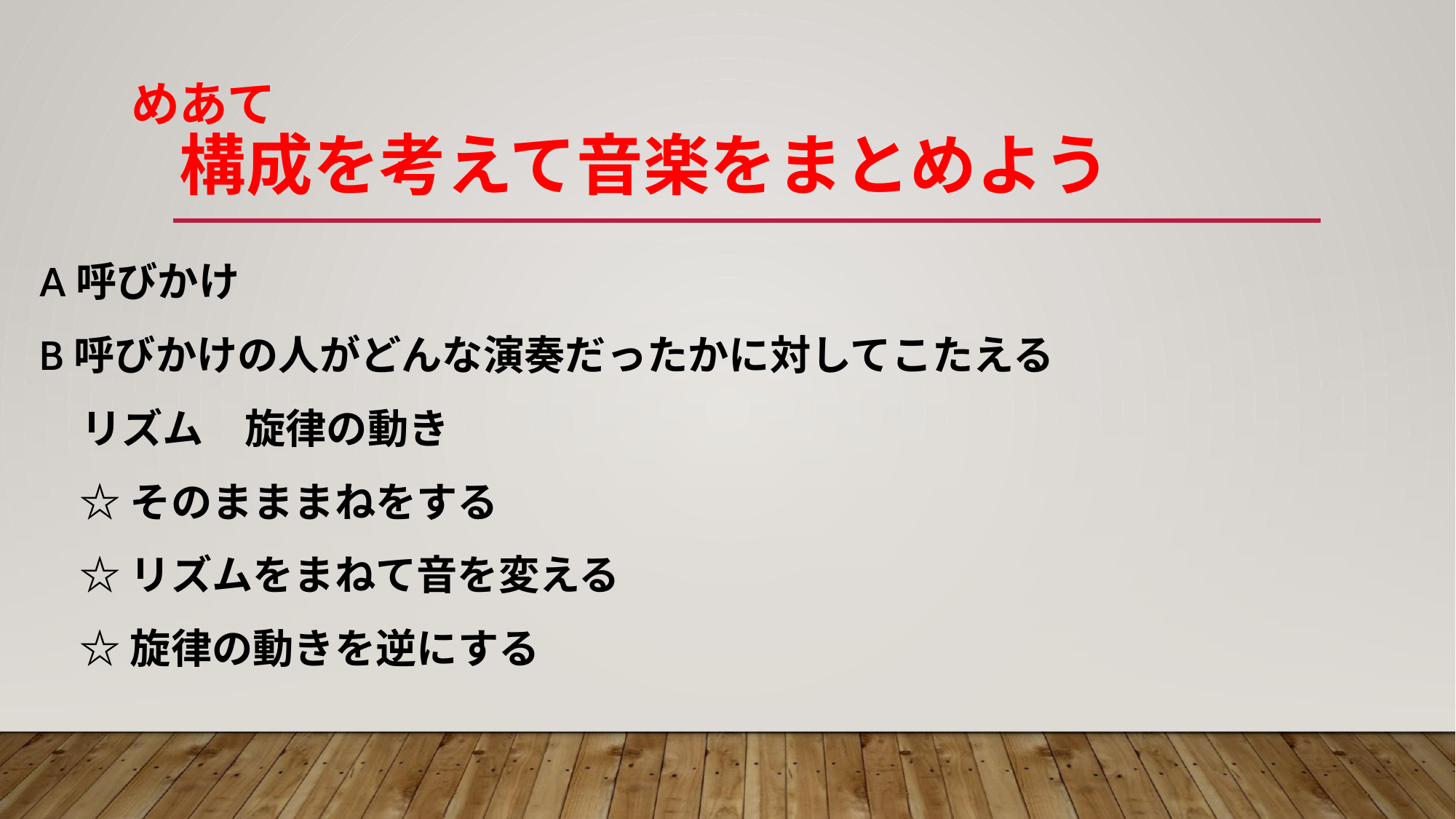

めあて
　構成を考えて音楽をまとめよう
A呼びかけ
B呼びかけの人がどんな演奏だったかに対してこたえる
　リズム　旋律の動き
   ☆そのまままねをする
   ☆リズムをまねて音を変える
   ☆旋律の動きを逆にする